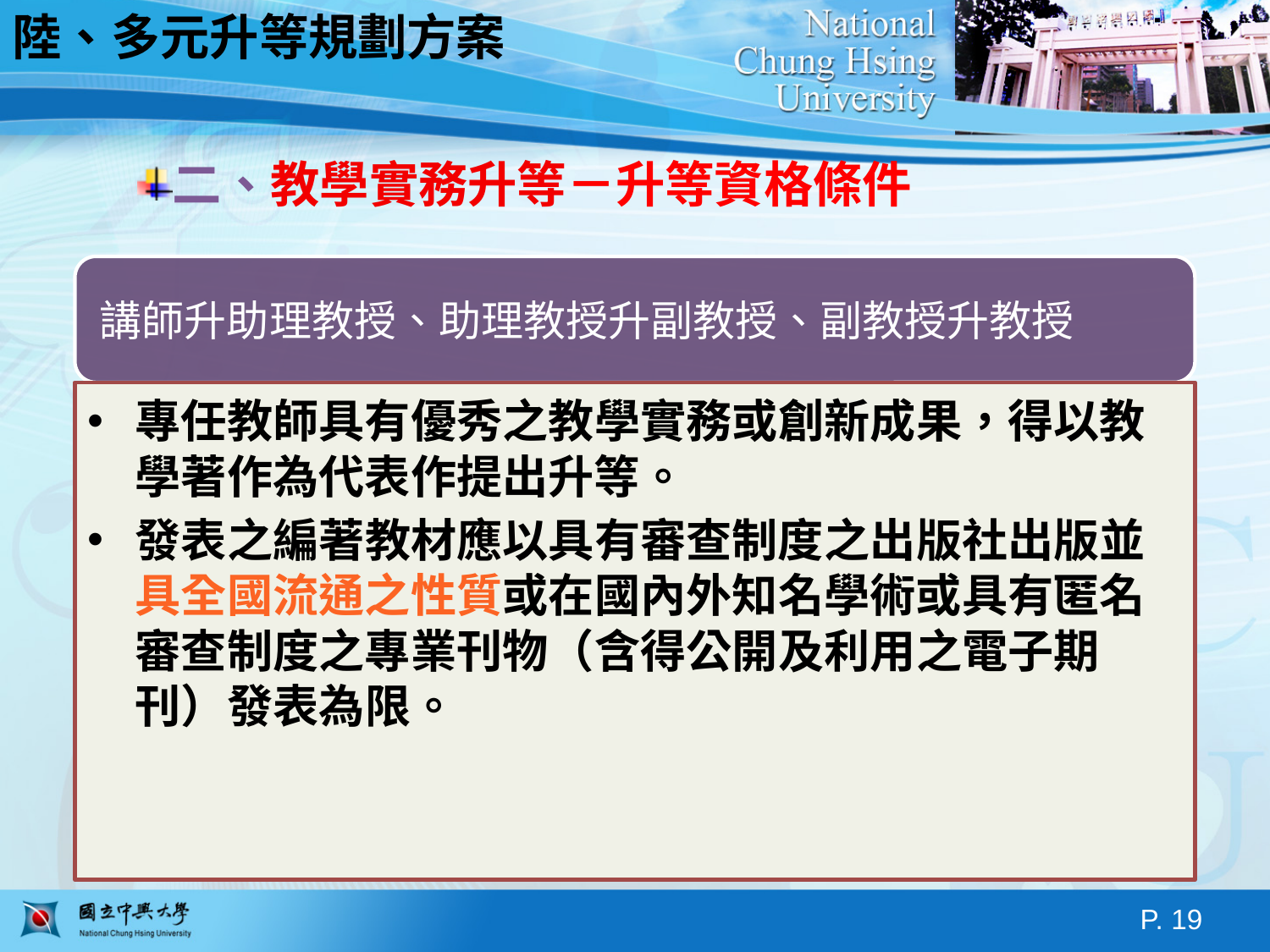

陸、多元升等規劃方案

二、教學實務升等－升等資格條件

講師升助理教授、助理教授升副教授、副教授升教授

專任教師具有優秀之教學實務或創新成果，得以教學著作為代表作提出升等。
發表之編著教材應以具有審查制度之出版社出版並具全國流通之性質或在國內外知名學術或具有匿名審查制度之專業刊物（含得公開及利用之電子期刊）發表為限。